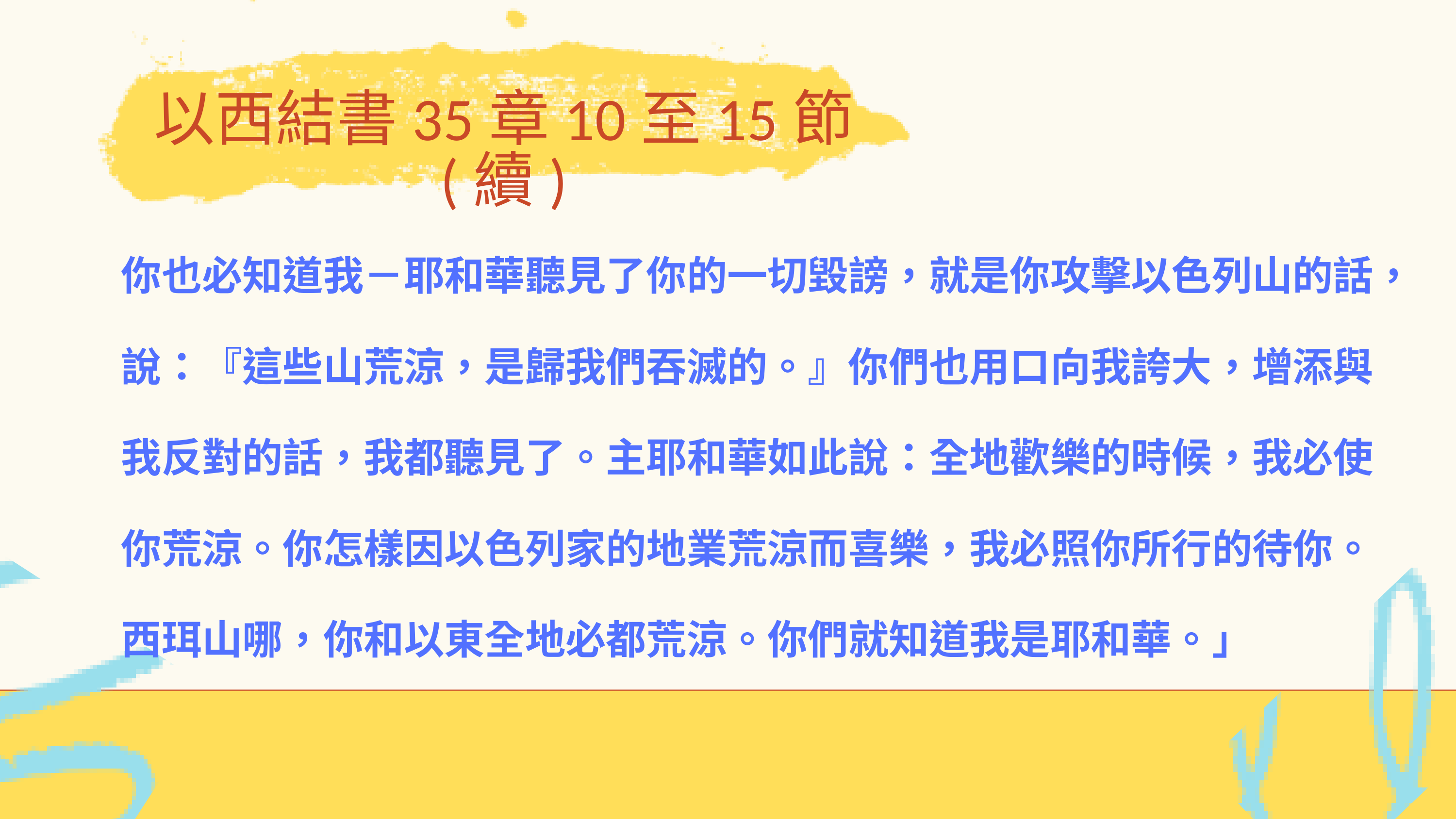

以西結書35章10至15節 (續)
你也必知道我－耶和華聽見了你的一切毀謗，就是你攻擊以色列山的話，說：『這些山荒涼，是歸我們吞滅的。』你們也用口向我誇大，增添與我反對的話，我都聽見了。主耶和華如此說：全地歡樂的時候，我必使你荒涼。你怎樣因以色列家的地業荒涼而喜樂，我必照你所行的待你。西珥山哪，你和以東全地必都荒涼。你們就知道我是耶和華。」